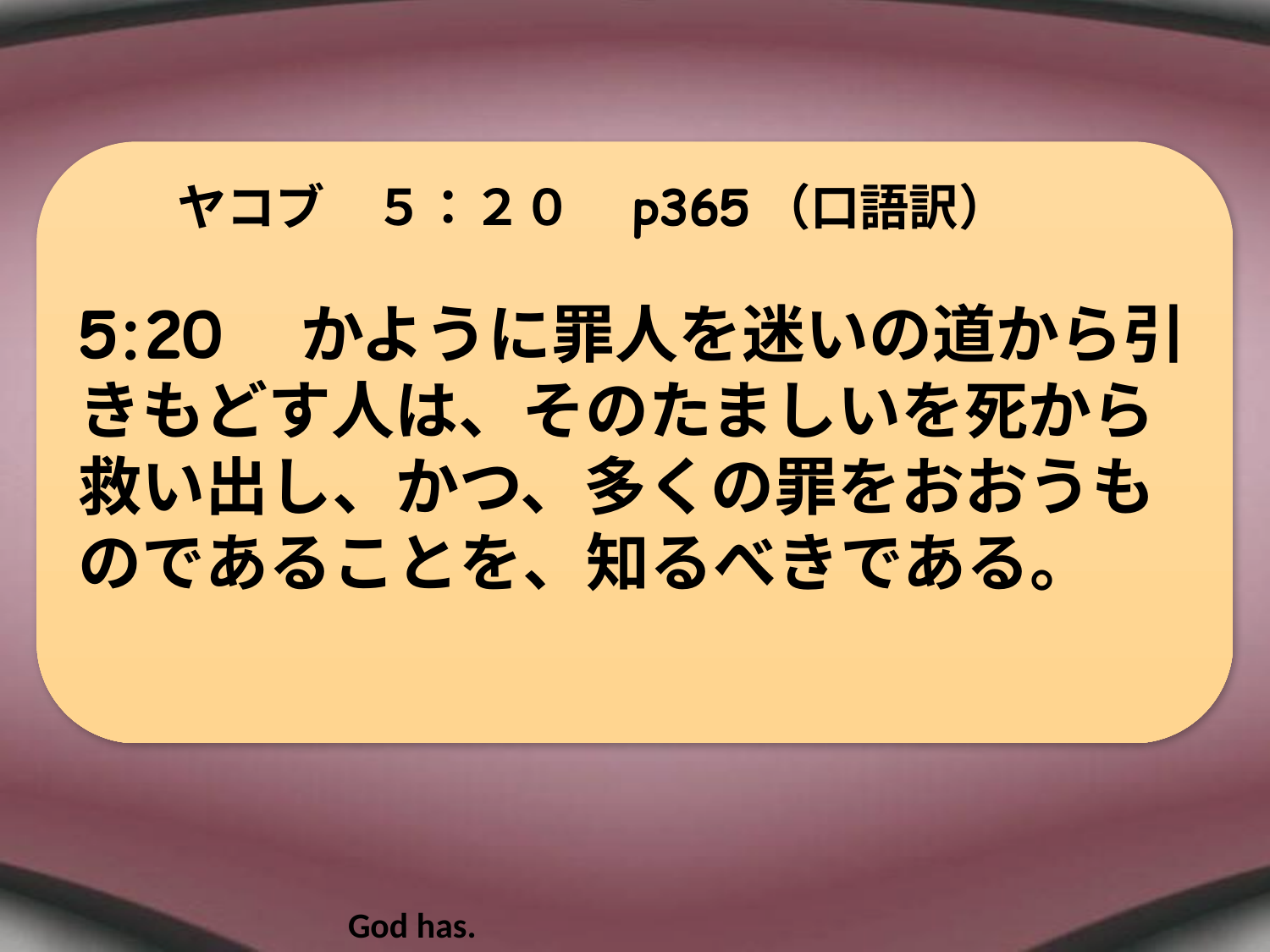

ヤコブ　５：２０　p365（口語訳）

5:20　かように罪人を迷いの道から引きもどす人は、そのたましいを死から救い出し、かつ、多くの罪をおおうものであることを、知るべきである。

God has.